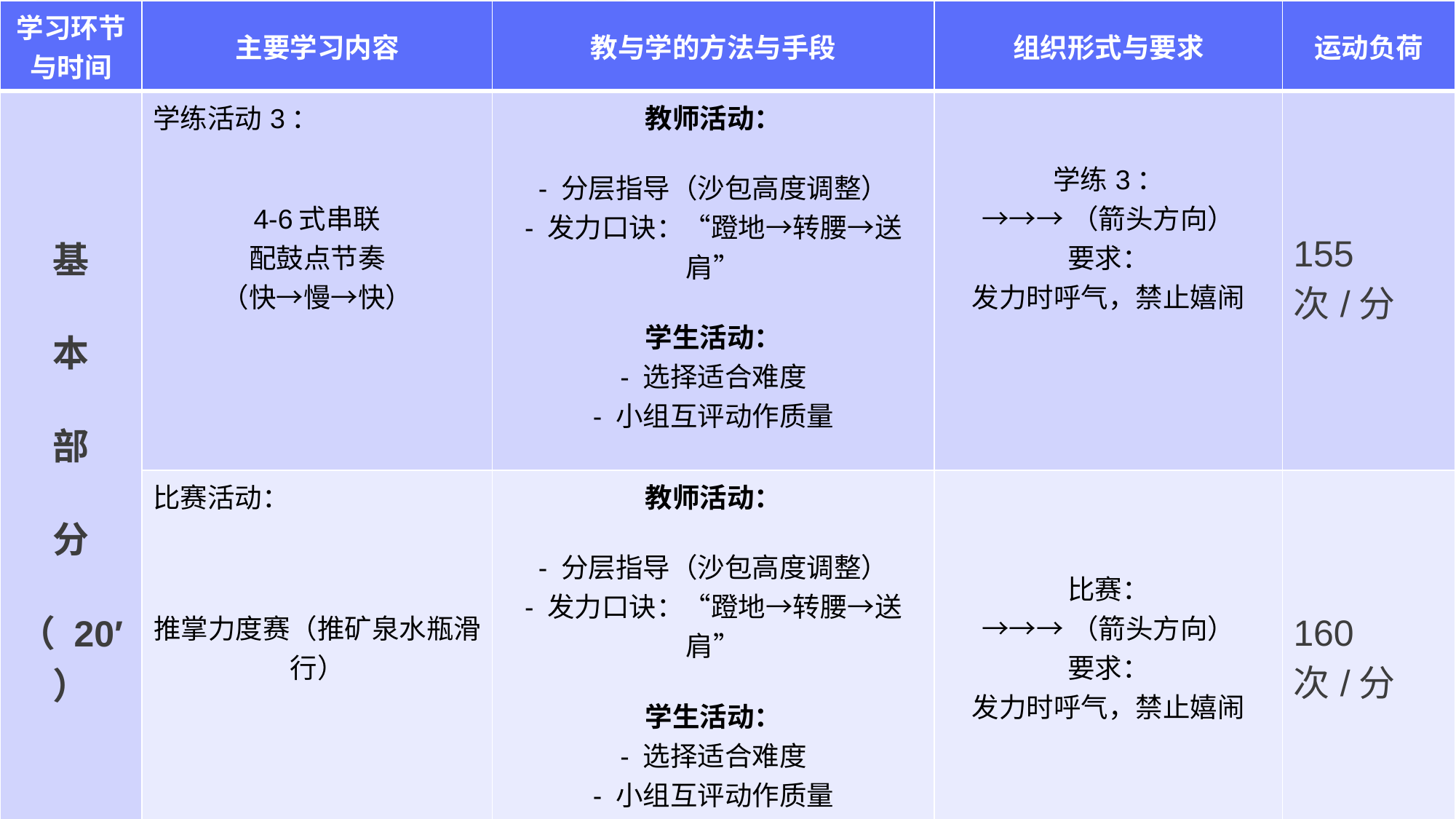

| 学习环节与时间 | 主要学习内容 | 教与学的方法与手段 | 组织形式与要求 | 运动负荷 |
| --- | --- | --- | --- | --- |
| 基 本 部 分 （ 20′ ） | 学练活动3： 4-6式串联 配鼓点节奏 （快→慢→快） | 教师活动： - 分层指导（沙包高度调整） - 发力口诀：“蹬地→转腰→送肩” 学生活动： - 选择适合难度 - 小组互评动作质量 | 学练3： →→→（箭头方向） 要求： 发力时呼气，禁止嬉闹 | 155次/分 |
|  | 比赛活动： 推掌力度赛（推矿泉水瓶滑行） | 教师活动： - 分层指导（沙包高度调整） - 发力口诀：“蹬地→转腰→送肩” 学生活动： - 选择适合难度 - 小组互评动作质量 | 比赛： →→→（箭头方向） 要求： 发力时呼气，禁止嬉闹 | 160次/分 |